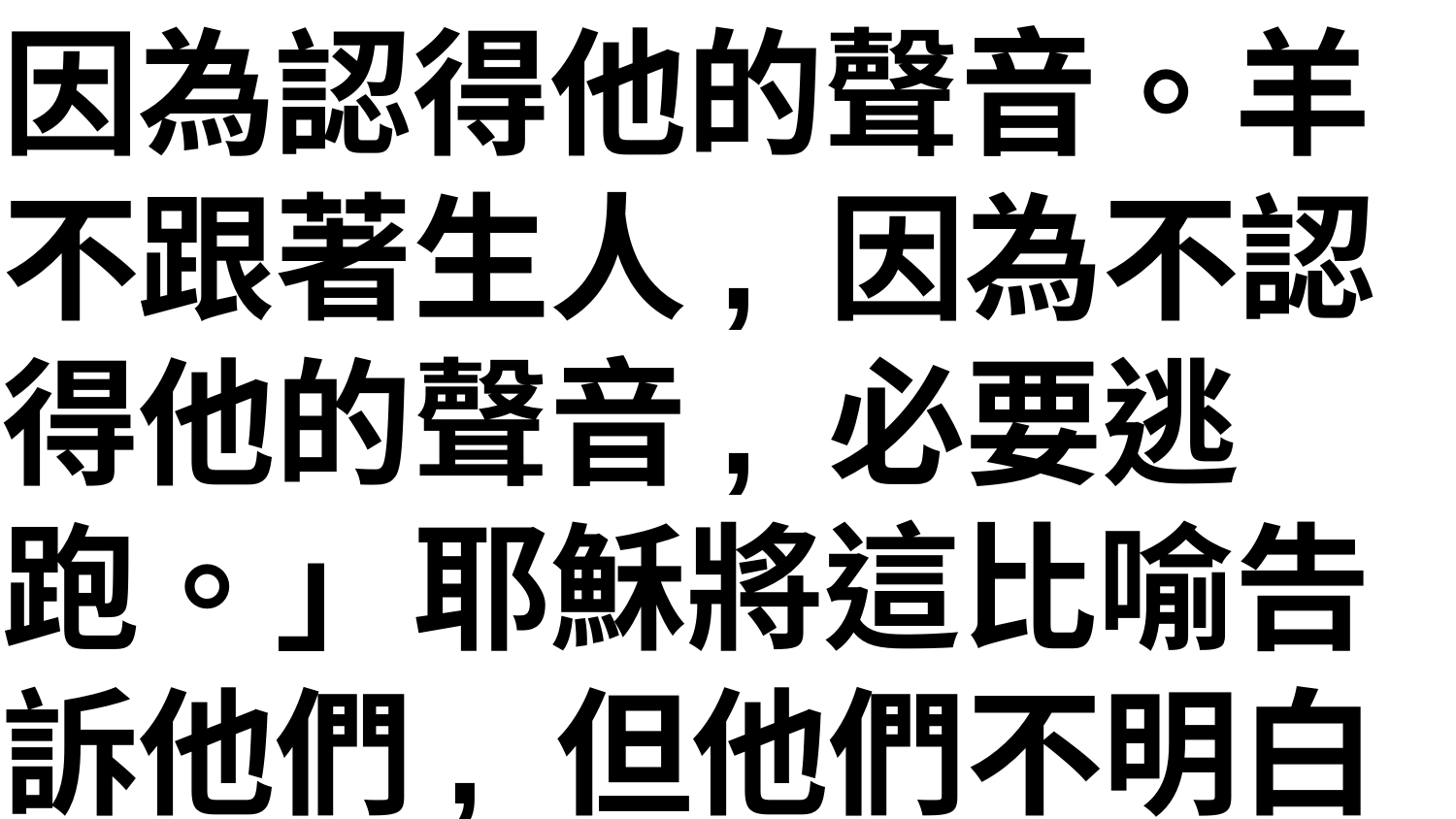

因為認得他的聲音。羊不跟著生人, 因為不認得他的聲音, 必要逃跑。」耶穌將這比喻告訴他們, 但他們不明白他的意思。